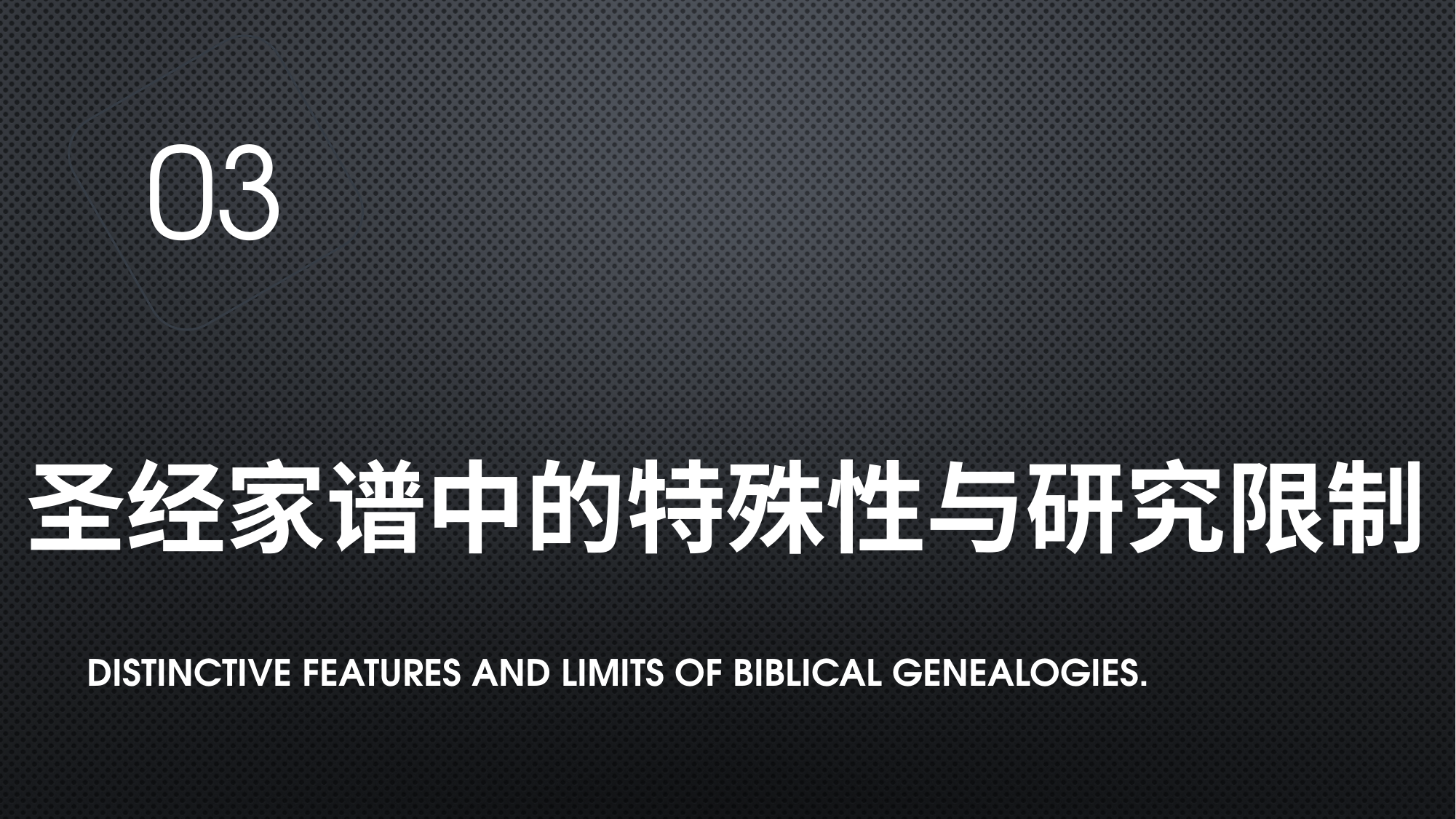

03
# 圣经家谱中的特殊性与研究限制
Distinctive Features and Limits of Biblical Genealogies.